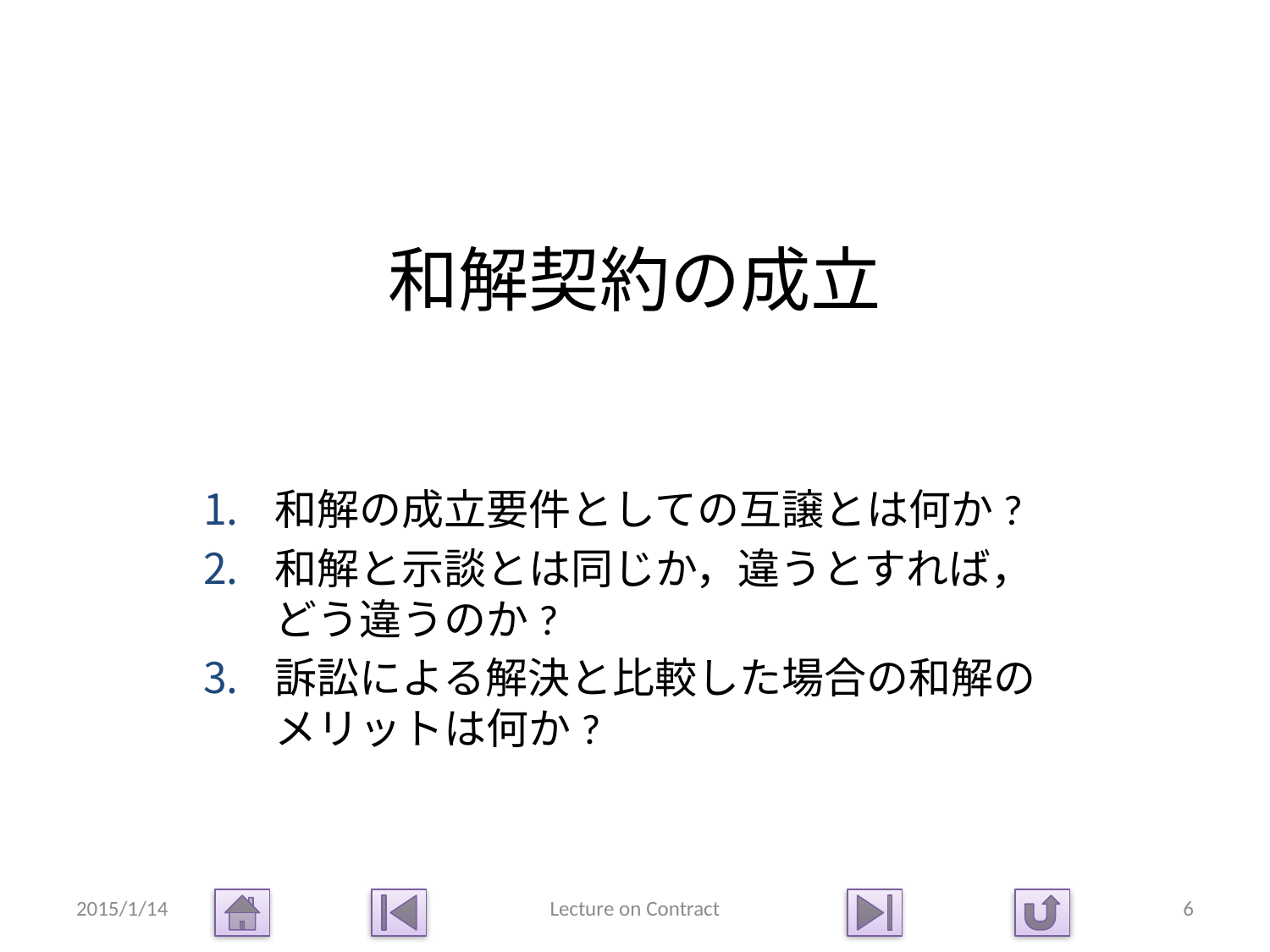

# 和解契約の成立
和解の成立要件としての互譲とは何か?
和解と示談とは同じか，違うとすれば，どう違うのか?
訴訟による解決と比較した場合の和解のメリットは何か?
2015/1/14
Lecture on Contract
6